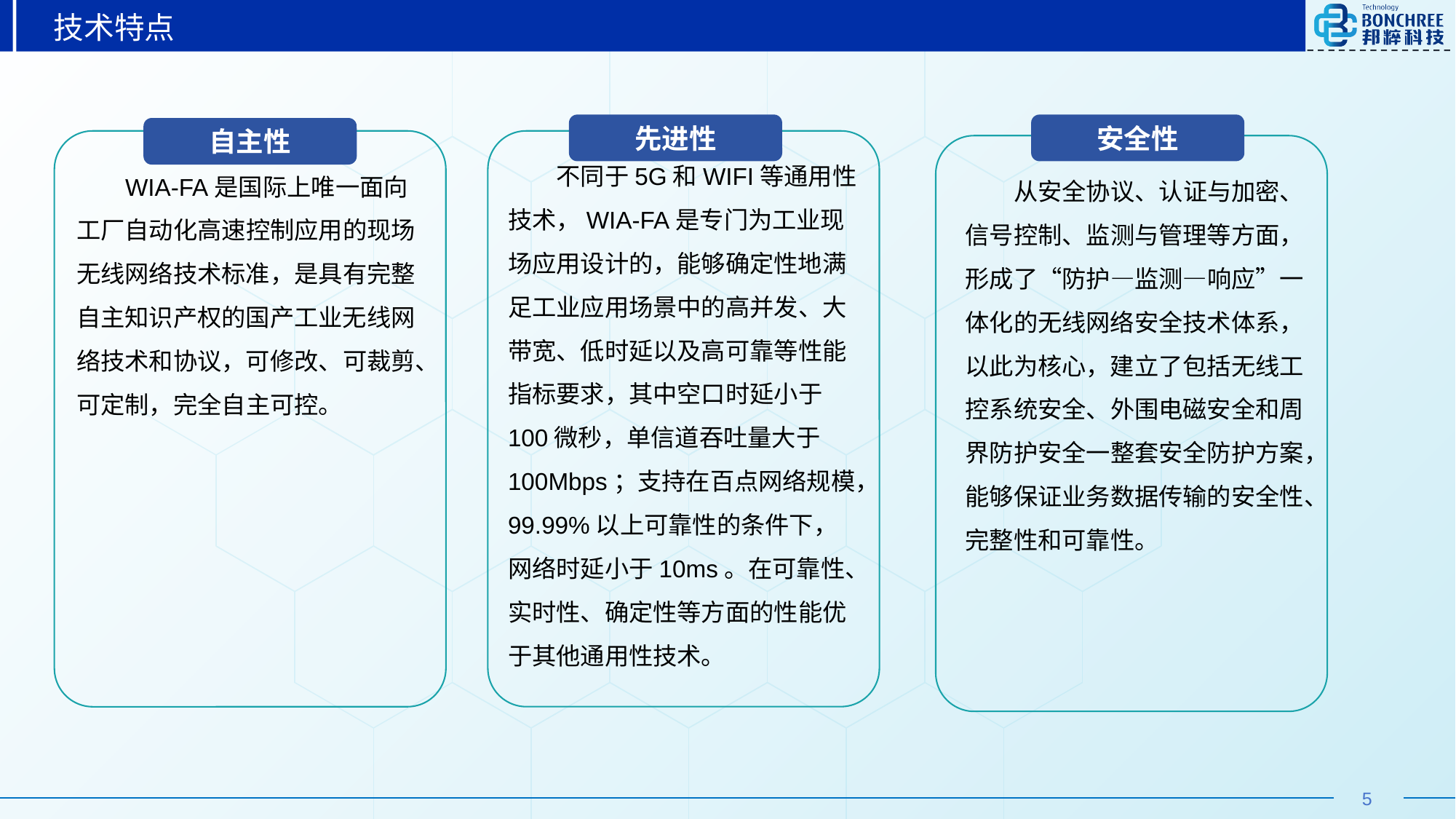

技术特点

WIA-FA是国际上唯一面向工厂自动化高速控制应用的现场无线网络技术标准，是具有完整自主知识产权的国产工业无线网络技术和协议，可修改、可裁剪、可定制，完全自主可控。
先进性
安全性

不同于5G和WIFI等通用性技术，WIA-FA是专门为工业现场应用设计的，能够确定性地满足工业应用场景中的高并发、大带宽、低时延以及高可靠等性能指标要求，其中空口时延小于100微秒，单信道吞吐量大于100Mbps；支持在百点网络规模，99.99%以上可靠性的条件下，网络时延小于10ms。在可靠性、实时性、确定性等方面的性能优于其他通用性技术。
自主性

从安全协议、认证与加密、信号控制、监测与管理等方面，形成了“防护—监测—响应”一体化的无线网络安全技术体系，以此为核心，建立了包括无线工控系统安全、外围电磁安全和周界防护安全一整套安全防护方案，能够保证业务数据传输的安全性、完整性和可靠性。